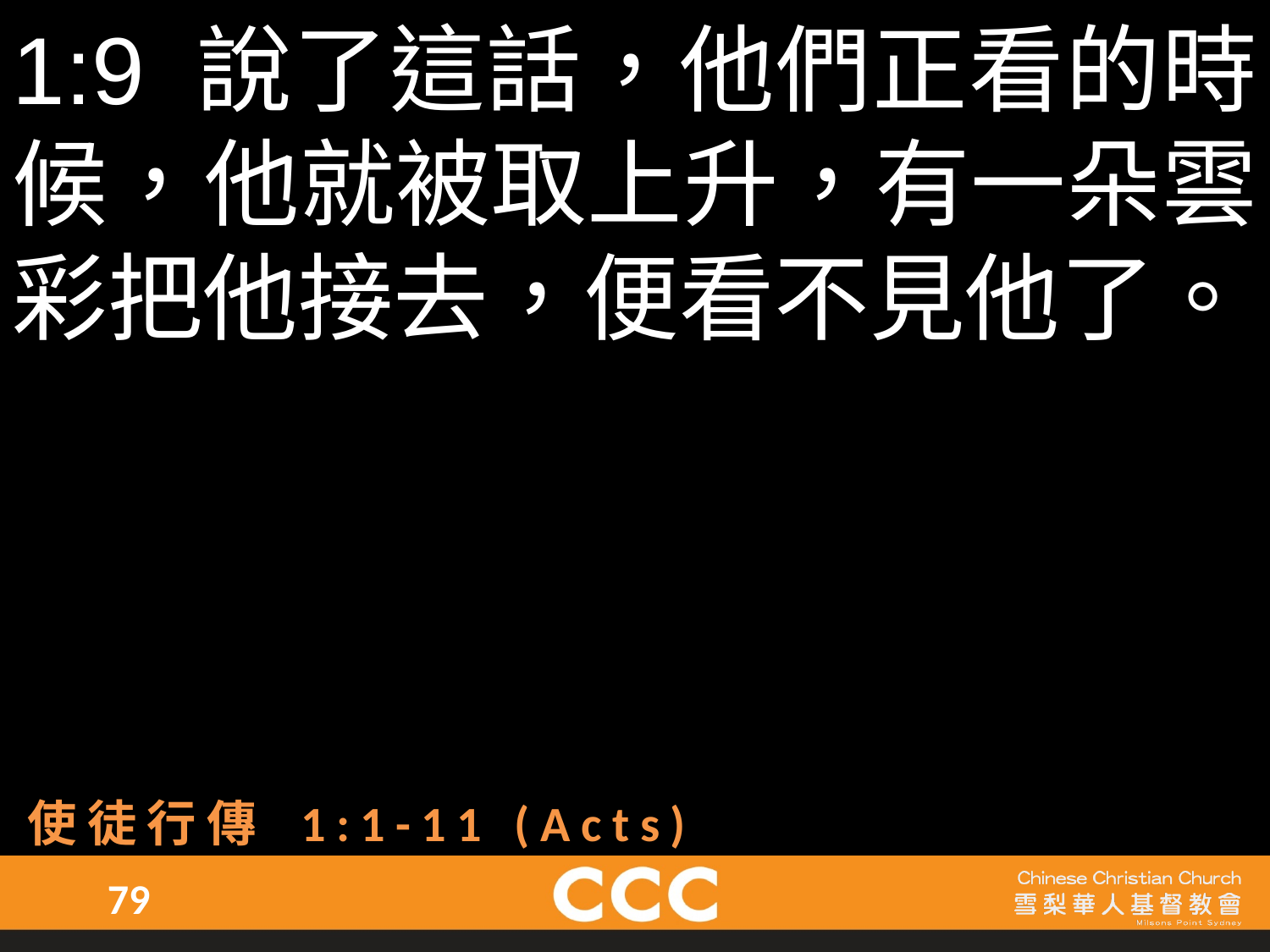

1:9 說了這話，他們正看的時候，他就被取上升，有一朵雲彩把他接去，便看不見他了。
使徒行傳 1:1-11 (Acts)
79